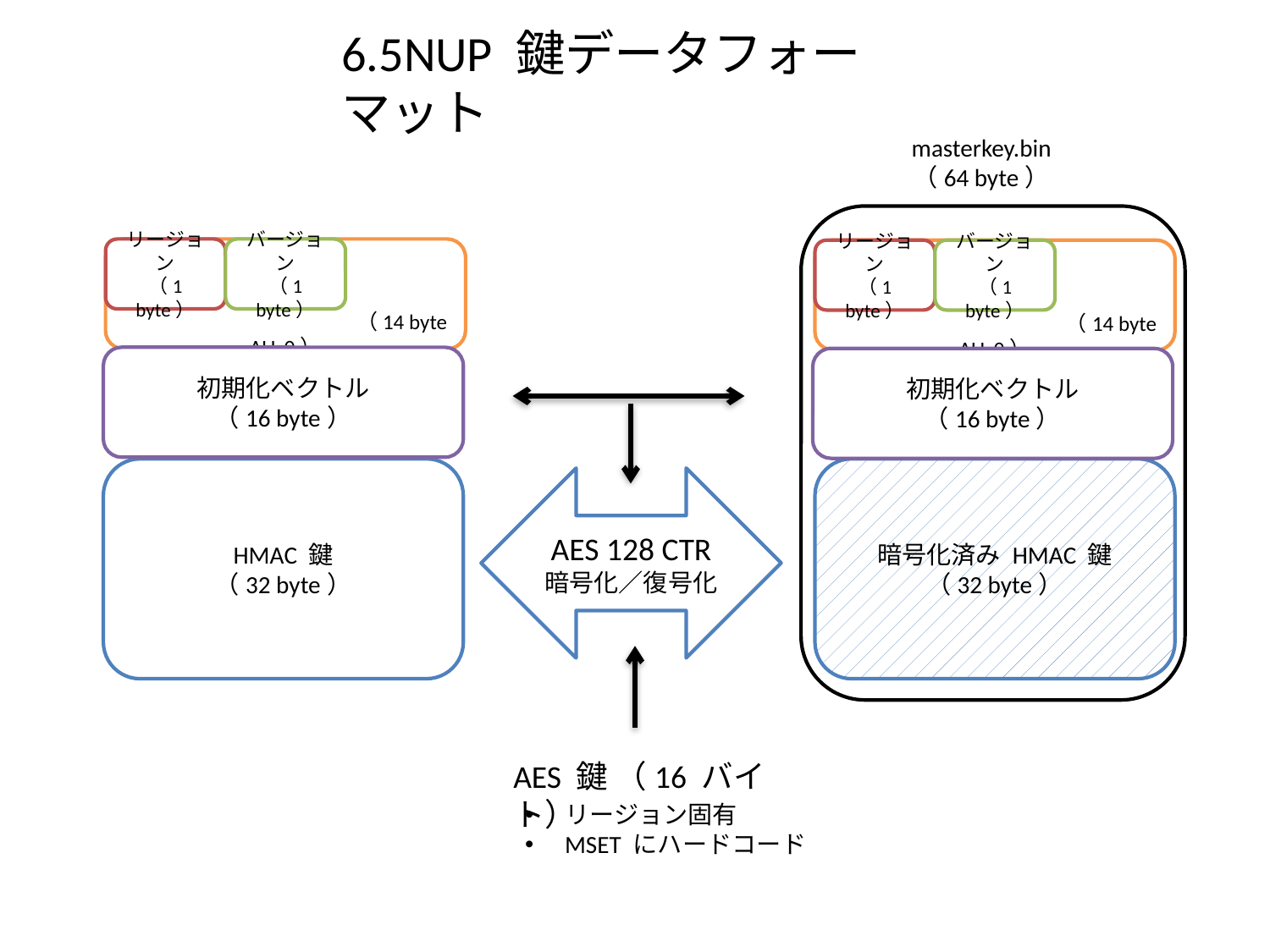

6.5NUP 鍵データフォーマット
masterkey.bin
（64 byte）
暗号化済み鍵データ
（32 byte）

　　　　　　　　　　　　　　　　予約領域
　　　　　　　　　　　（14 byte ALL 0）
リージョン
（1 byte）
バージョン
（1 byte）

　　　　　　　　　　　　　　　　予約領域
　　　　　　　　　　　（14 byte ALL 0）
リージョン
（1 byte）
バージョン
（1 byte）
初期化ベクトル
（16 byte）
初期化ベクトル
（16 byte）
HMAC 鍵
（32 byte）
暗号化済み HMAC 鍵
（32 byte）
AES 128 CTR
暗号化／復号化
AES 鍵 （16 バイト）
リージョン固有
MSET にハードコード